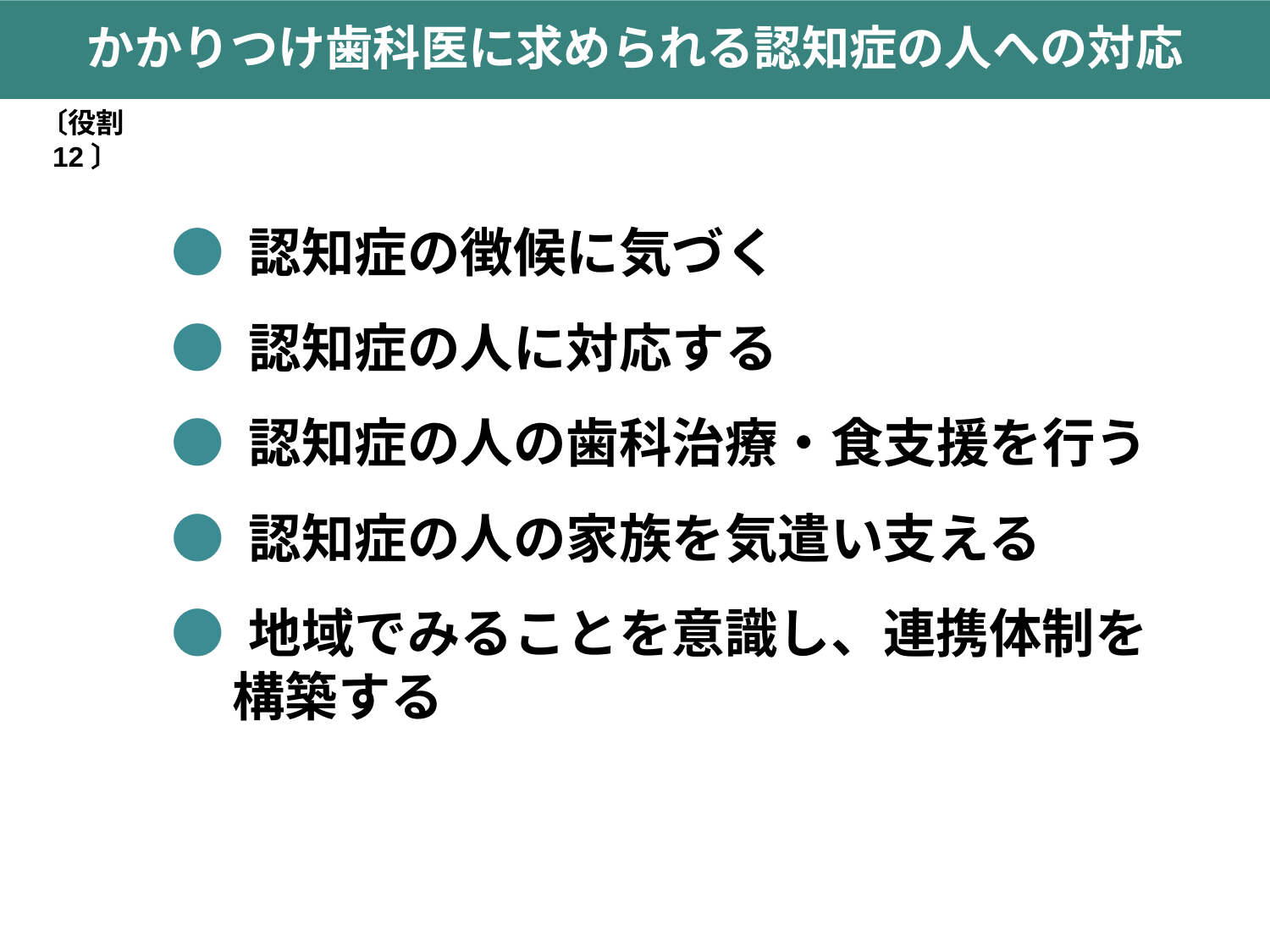

かかりつけ歯科医に求められる認知症の人への対応
〔役割12〕
● 認知症の徴候に気づく
● 認知症の人に対応する
● 認知症の人の歯科治療・食支援を行う
● 認知症の人の家族を気遣い支える
● 地域でみることを意識し、連携体制を
    構築する